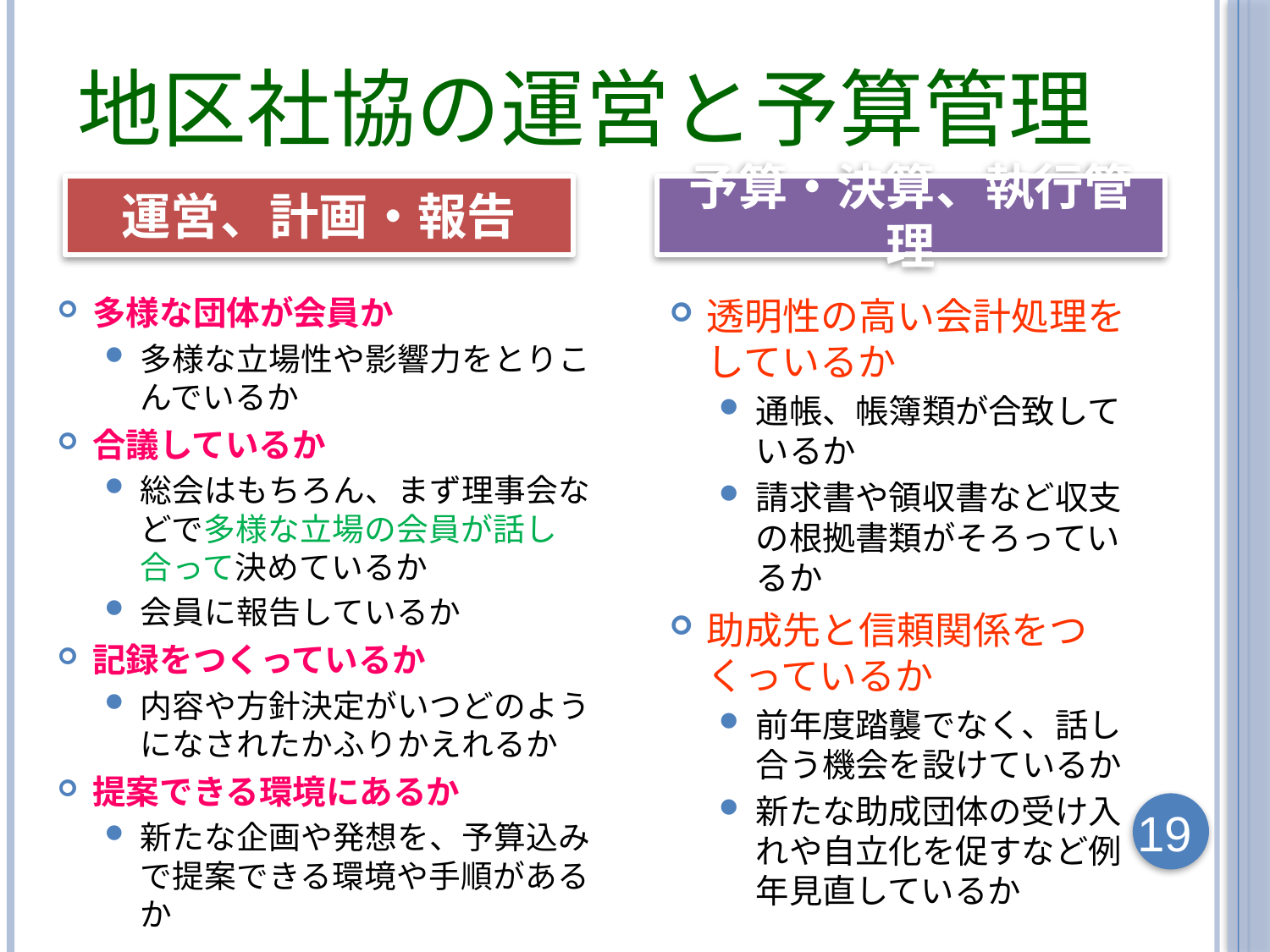

# 地区社協の運営と予算管理
運営、計画・報告
予算・決算、執行管理
多様な団体が会員か
多様な立場性や影響力をとりこんでいるか
合議しているか
総会はもちろん、まず理事会などで多様な立場の会員が話し合って決めているか
会員に報告しているか
記録をつくっているか
内容や方針決定がいつどのようになされたかふりかえれるか
提案できる環境にあるか
新たな企画や発想を、予算込みで提案できる環境や手順があるか
透明性の高い会計処理をしているか
通帳、帳簿類が合致しているか
請求書や領収書など収支の根拠書類がそろっているか
助成先と信頼関係をつくっているか
前年度踏襲でなく、話し合う機会を設けているか
新たな助成団体の受け入れや自立化を促すなど例年見直しているか

19